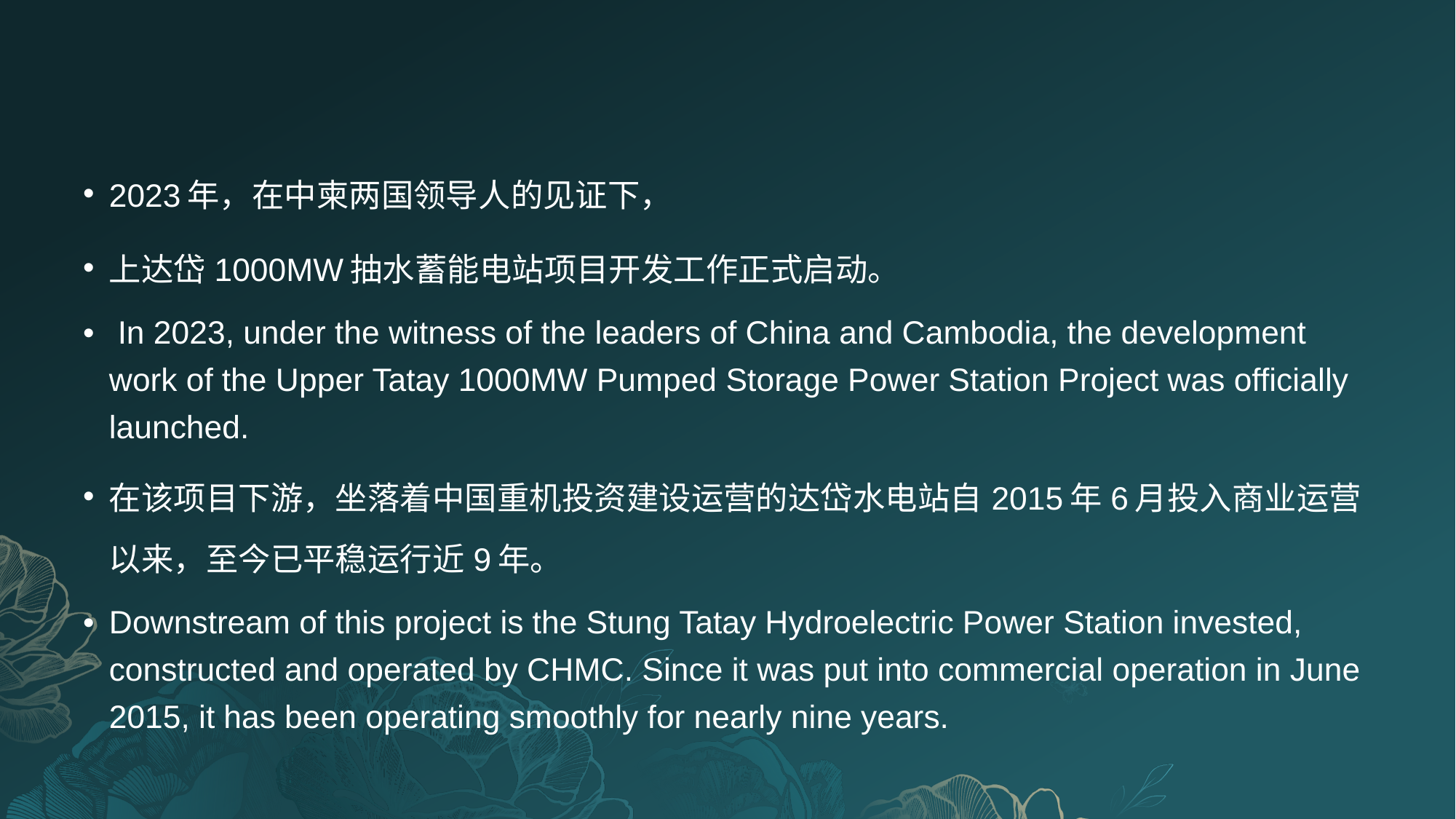

# 2023年，在中柬两国领导人的见证下，
上达岱1000MW抽水蓄能电站项目开发工作正式启动。
 In 2023, under the witness of the leaders of China and Cambodia, the development work of the Upper Tatay 1000MW Pumped Storage Power Station Project was officially launched.
在该项目下游，坐落着中国重机投资建设运营的达岱水电站自2015年6月投入商业运营以来，至今已平稳运行近9年。
Downstream of this project is the Stung Tatay Hydroelectric Power Station invested, constructed and operated by CHMC. Since it was put into commercial operation in June 2015, it has been operating smoothly for nearly nine years.